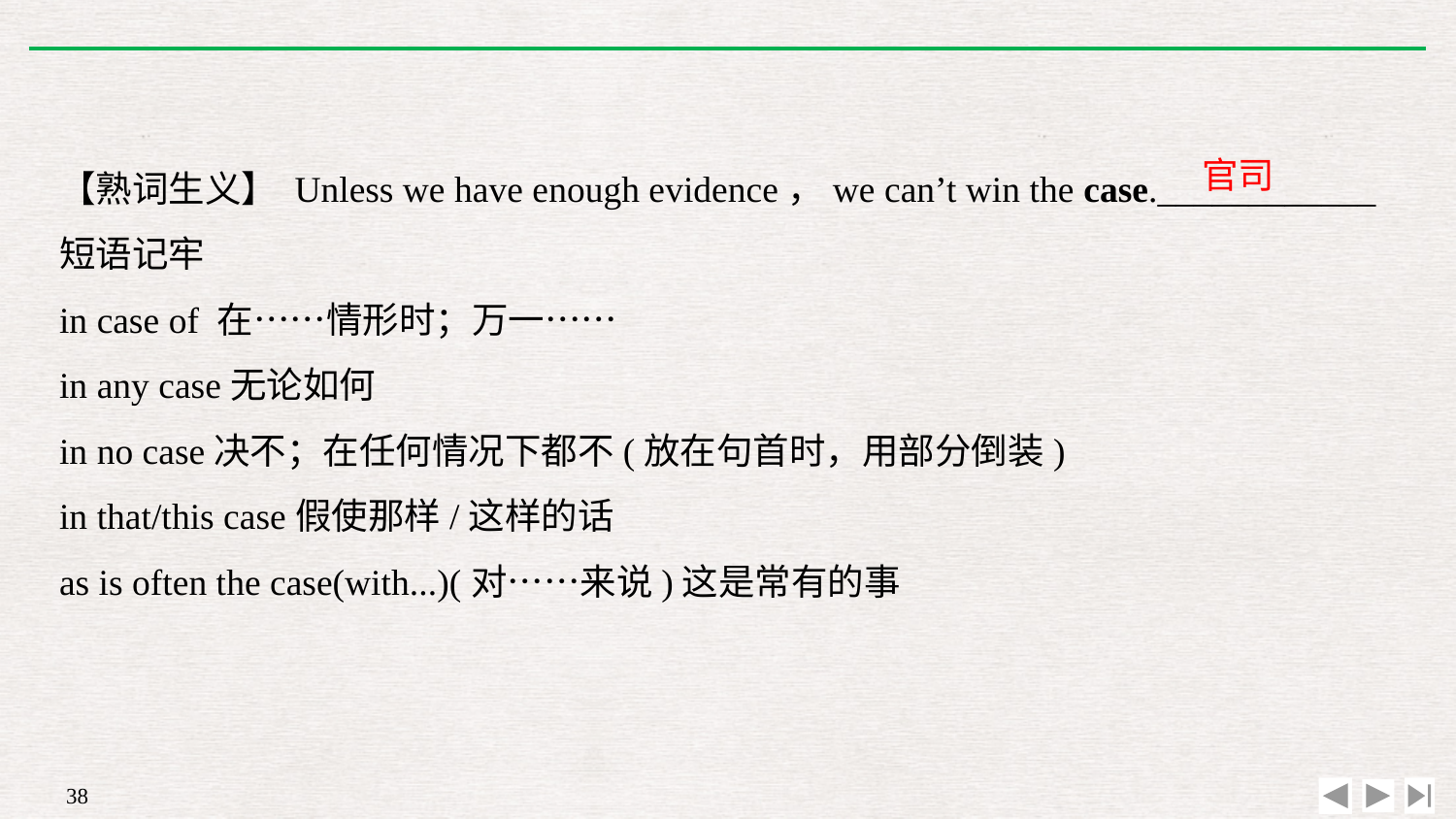

【熟词生义】 Unless we have enough evidence，we can’t win the case.____________
短语记牢
in case of 在……情形时；万一……
in any case无论如何
in no case决不；在任何情况下都不(放在句首时，用部分倒装)
in that/this case假使那样/这样的话
as is often the case(with...)(对……来说)这是常有的事
官司